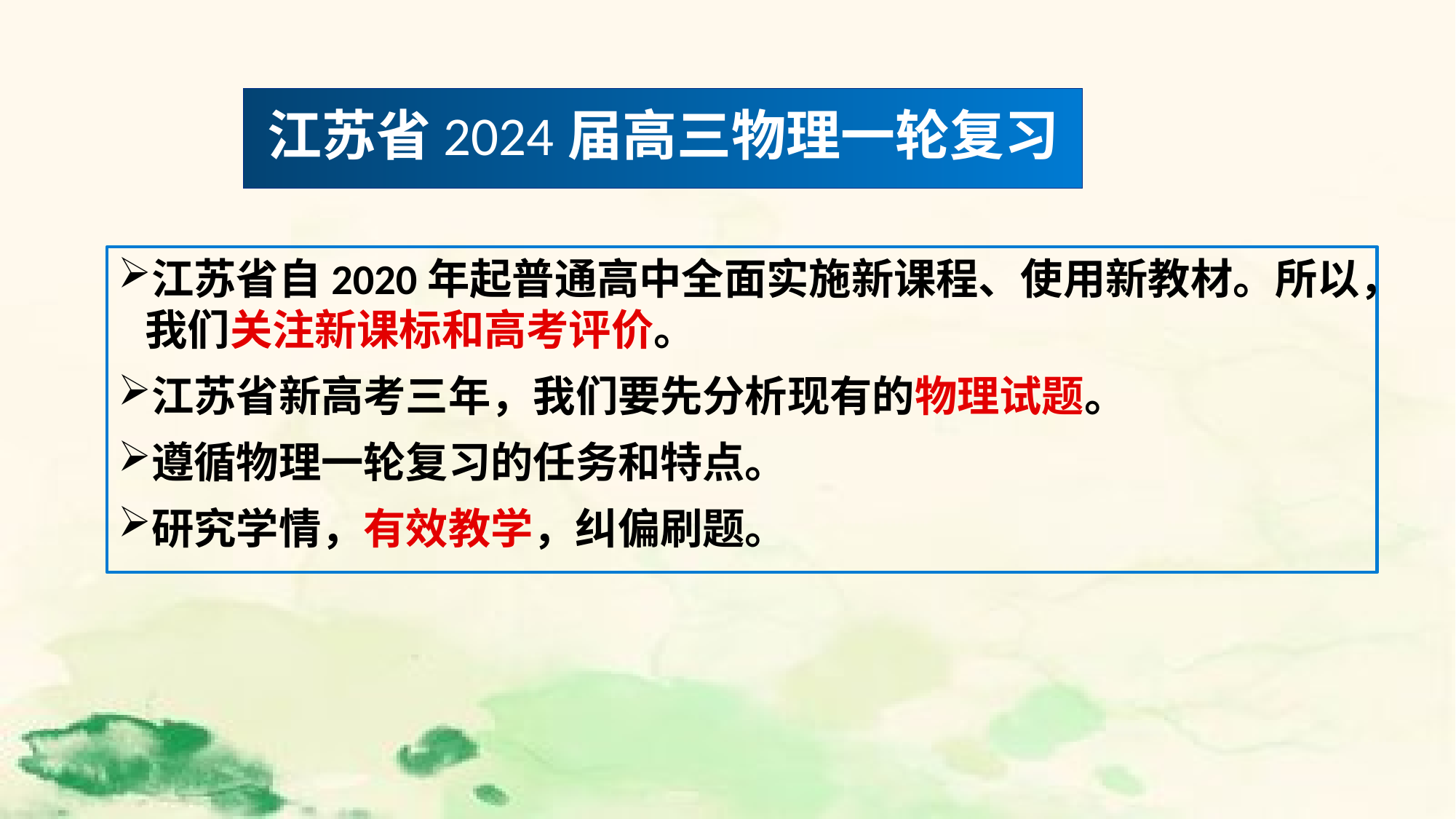

# 江苏省2024届高三物理一轮复习
江苏省自2020年起普通高中全面实施新课程、使用新教材。所以，我们关注新课标和高考评价。
江苏省新高考三年，我们要先分析现有的物理试题。
遵循物理一轮复习的任务和特点。
研究学情，有效教学，纠偏刷题。